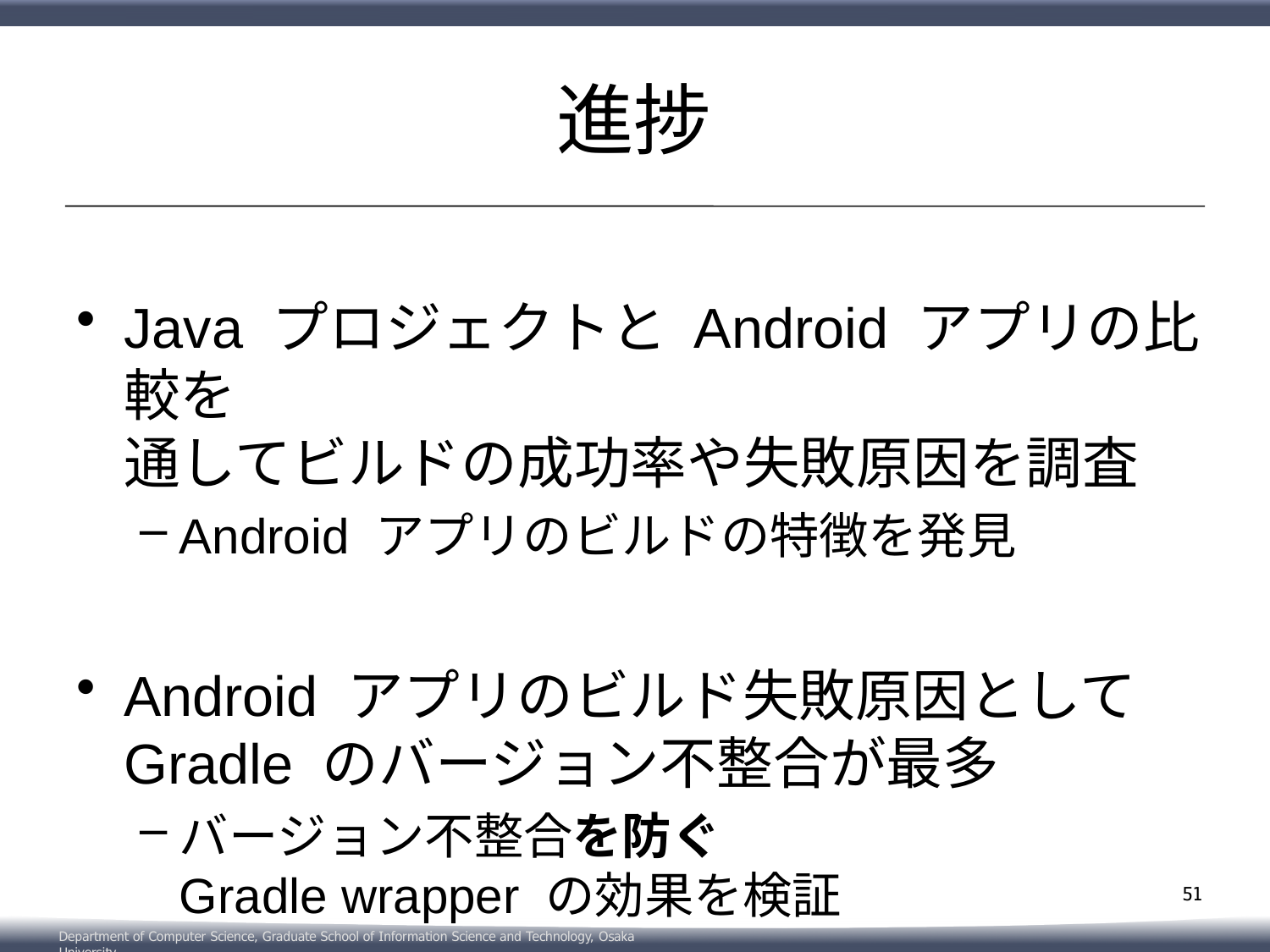

# 進捗
Java プロジェクトと Android アプリの比較を
通してビルドの成功率や失敗原因を調査
Android アプリのビルドの特徴を発見

Android アプリのビルド失敗原因として
Gradle のバージョン不整合が最多
バージョン不整合を防ぐ
Gradle wrapper の効果を検証

51